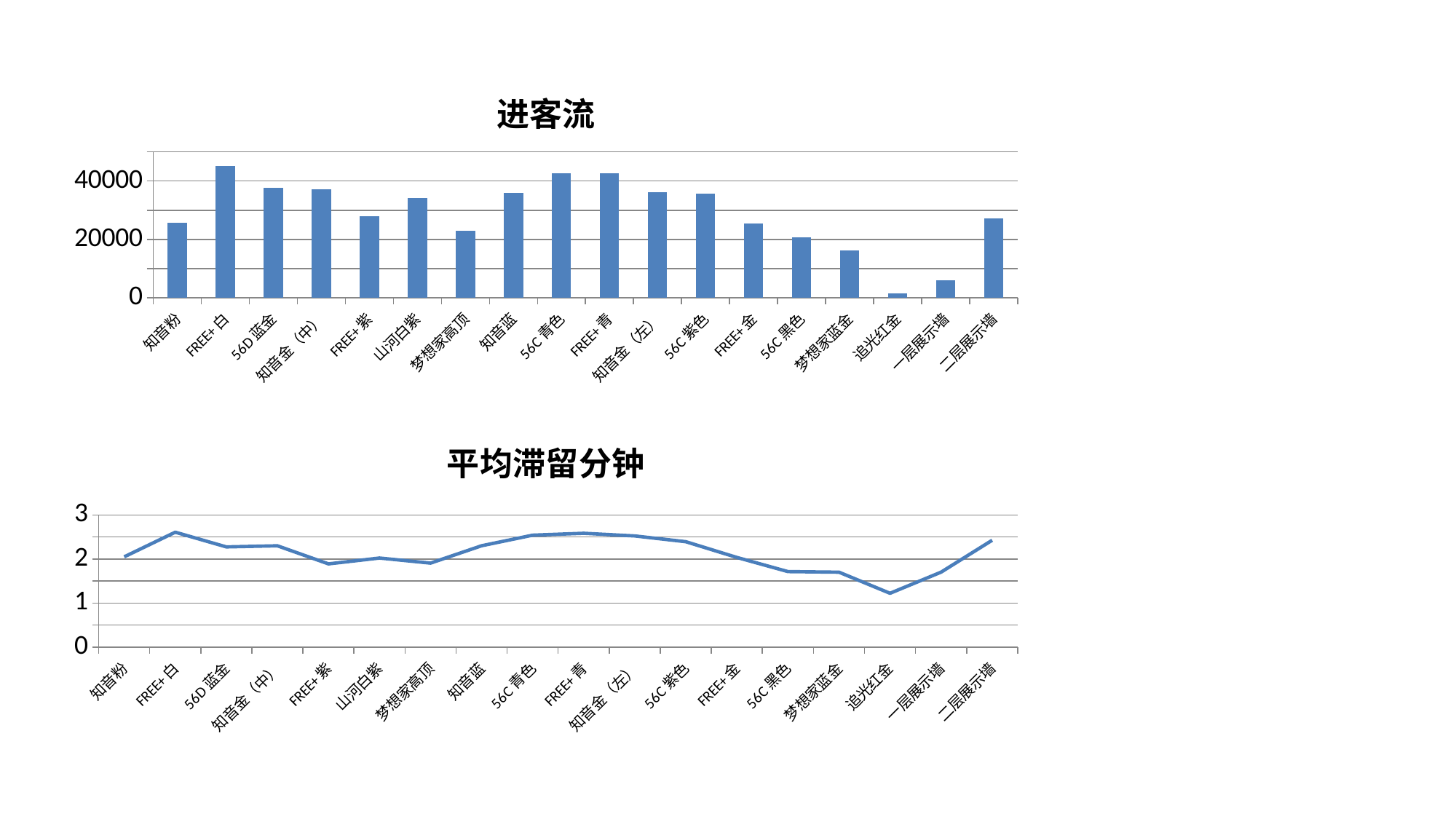

### Chart: 进客流

| Category | 进客流 |
|---|---|
| 知音粉 | 25613.0 |
| FREE+白 | 45240.0 |
| 56D蓝金 | 37780.0 |
| 知音金（中） | 37050.0 |
| FREE+紫 | 27845.0 |
| 山河白紫 | 34079.0 |
| 梦想家高顶 | 22934.0 |
| 知音蓝 | 35852.0 |
| 56C青色 | 42595.0 |
| FREE+青 | 42777.0 |
| 知音金（左） | 36263.0 |
| 56C紫色 | 35634.0 |
| FREE+金 | 25439.0 |
| 56C黑色 | 20603.0 |
| 梦想家蓝金 | 16243.0 |
| 追光红金 | 1401.0 |
| 一层展示墙 | 5890.0 |
| 二层展示墙 | 27257.0 |

### Chart: 平均滞留分钟

| Category | 平均滞留分钟 |
|---|---|
| 知音粉 | 2.05017119 |
| FREE+白 | 2.60936497 |
| 56D蓝金 | 2.27597273 |
| 知音金（中） | 2.30057304 |
| FREE+紫 | 1.89040499 |
| 山河白紫 | 2.02324998 |
| 梦想家高顶 | 1.90744224 |
| 知音蓝 | 2.3021244 |
| 56C青色 | 2.54189496 |
| FREE+青 | 2.58505481 |
| 知音金（左） | 2.52458557 |
| 56C紫色 | 2.39348107 |
| FREE+金 | 2.03648012 |
| 56C黑色 | 1.71580441 |
| 梦想家蓝金 | 1.70180528 |
| 追光红金 | 1.22182609 |
| 一层展示墙 | 1.70270156 |
| 二层展示墙 | 2.42674301 |